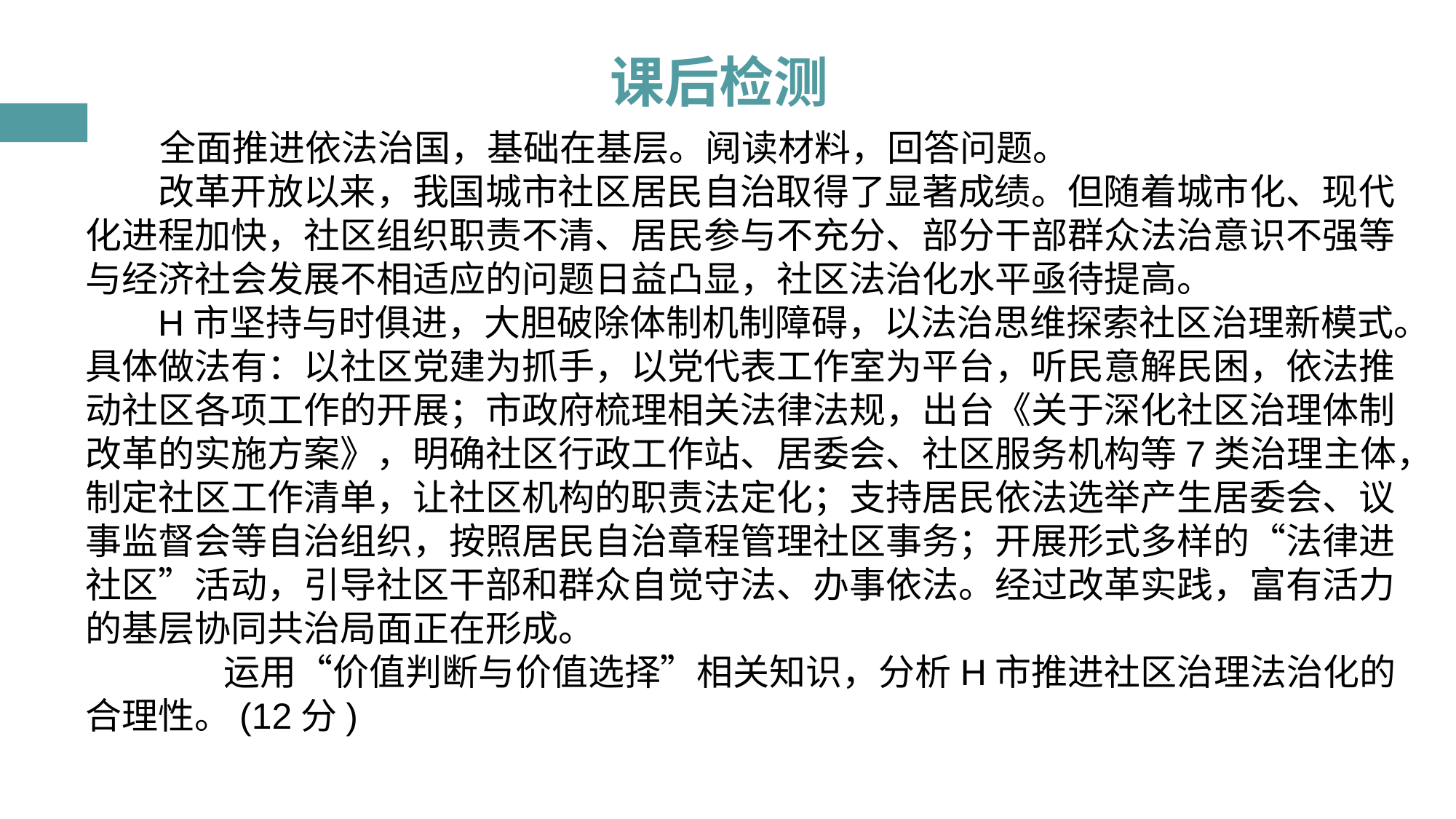

# 课后检测
        全面推进依法治国，基础在基层。阋读材料，回答问题。
改革开放以来，我国城市社区居民自治取得了显著成绩。但随着城市化、现代化进程加快，社区组织职责不清、居民参与不充分、部分干部群众法治意识不强等与经济社会发展不相适应的问题日益凸显，社区法治化水平亟待提高。
H市坚持与时俱进，大胆破除体制机制障碍，以法治思维探索社区治理新模式。具体做法有：以社区党建为抓手，以党代表工作室为平台，听民意解民困，依法推动社区各项工作的开展；市政府梳理相关法律法规，出台《关于深化社区治理体制改革的实施方案》，明确社区行政工作站、居委会、社区服务机构等7类治理主体，制定社区工作清单，让社区机构的职责法定化；支持居民依法选举产生居委会、议事监督会等自治组织，按照居民自治章程管理社区事务；开展形式多样的“法律进社区”活动，引导社区干部和群众自觉守法、办事依法。经过改革实践，富有活力的基层协同共治局面正在形成。
       运用“价值判断与价值选择”相关知识，分析H市推进社区治理法治化的合理性。(12分)